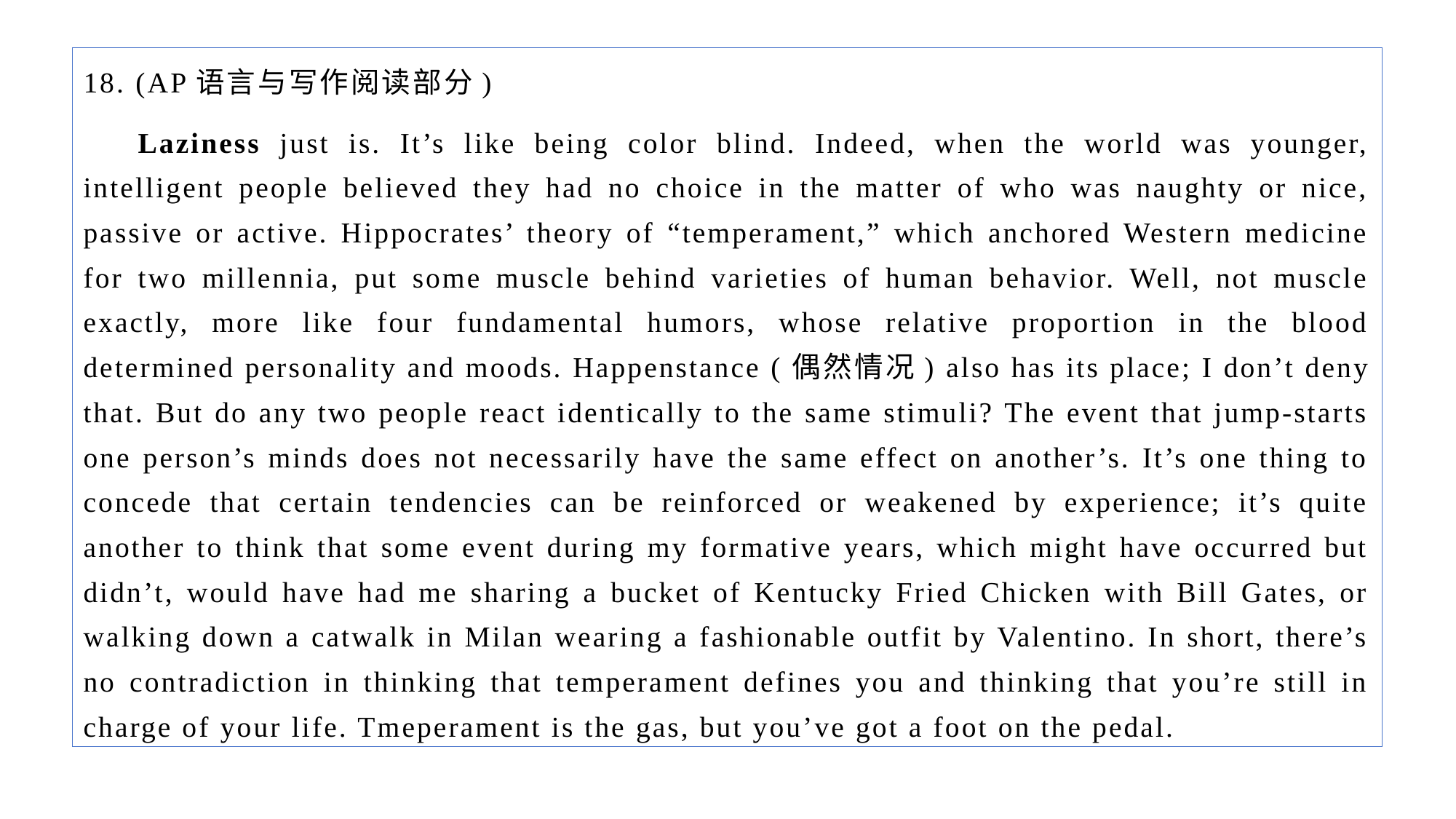

18. (AP语言与写作阅读部分)
Laziness just is. It’s like being color blind. Indeed, when the world was younger, intelligent people believed they had no choice in the matter of who was naughty or nice, passive or active. Hippocrates’ theory of “temperament,” which anchored Western medicine for two millennia, put some muscle behind varieties of human behavior. Well, not muscle exactly, more like four fundamental humors, whose relative proportion in the blood determined personality and moods. Happenstance (偶然情况) also has its place; I don’t deny that. But do any two people react identically to the same stimuli? The event that jump-starts one person’s minds does not necessarily have the same effect on another’s. It’s one thing to concede that certain tendencies can be reinforced or weakened by experience; it’s quite another to think that some event during my formative years, which might have occurred but didn’t, would have had me sharing a bucket of Kentucky Fried Chicken with Bill Gates, or walking down a catwalk in Milan wearing a fashionable outfit by Valentino. In short, there’s no contradiction in thinking that temperament defines you and thinking that you’re still in charge of your life. Tmeperament is the gas, but you’ve got a foot on the pedal.